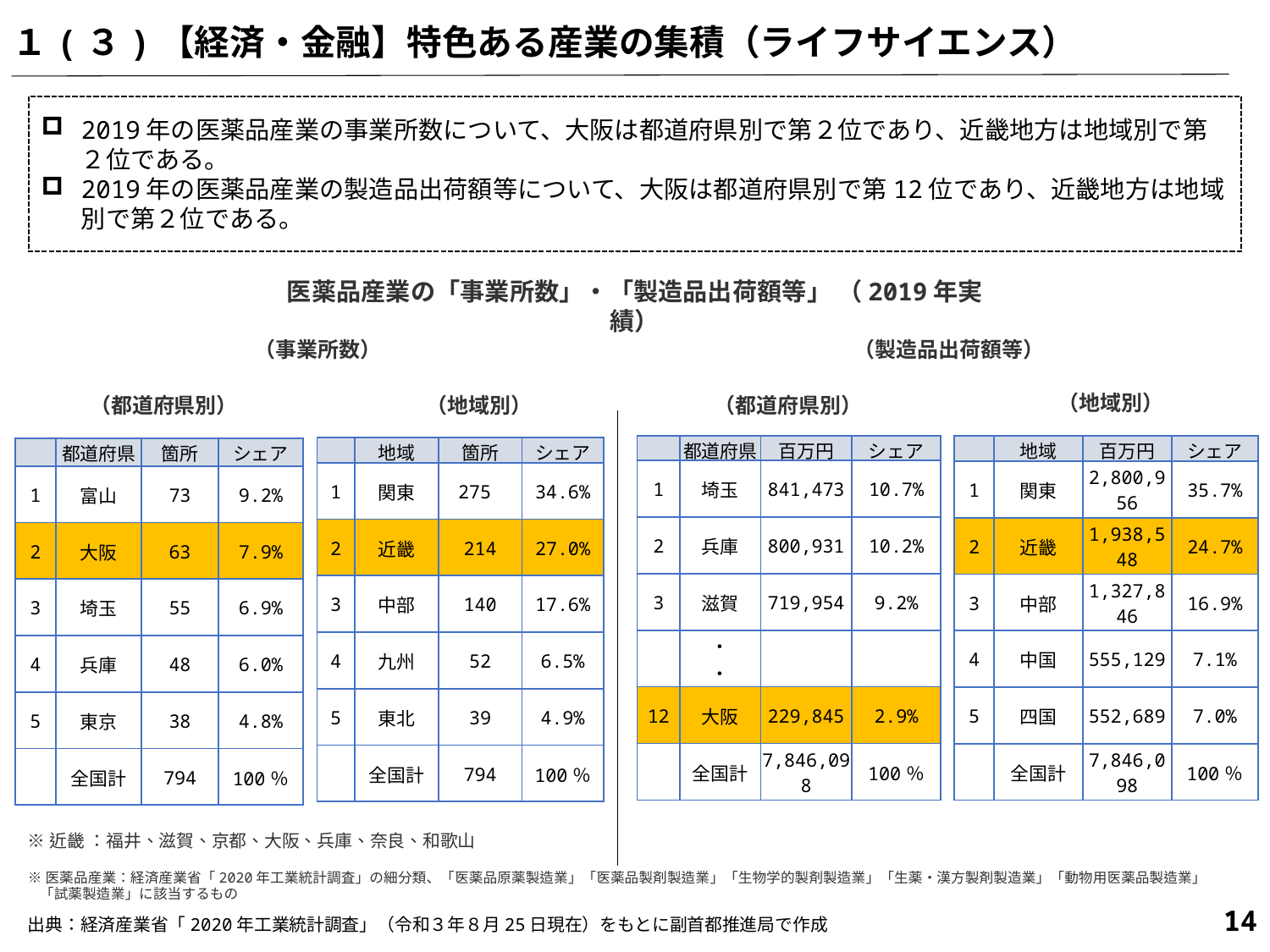

１(３)【経済・金融】特色ある産業の集積（ライフサイエンス）
2019年の医薬品産業の事業所数について、大阪は都道府県別で第２位であり、近畿地方は地域別で第２位である。
2019年の医薬品産業の製造品出荷額等について、大阪は都道府県別で第12位であり、近畿地方は地域別で第２位である。
医薬品産業の「事業所数」・「製造品出荷額等」 （2019年実績）
（事業所数）
（製造品出荷額等）
（地域別）
（都道府県別）
（地域別）
（都道府県別）
|  | 地域 | 百万円 | シェア |
| --- | --- | --- | --- |
| 1 | 関東 | 2,800,956 | 35.7% |
| 2 | 近畿 | 1,938,548 | 24.7% |
| 3 | 中部 | 1,327,846 | 16.9% |
| 4 | 中国 | 555,129 | 7.1% |
| 5 | 四国 | 552,689 | 7.0% |
|  | 全国計 | 7,846,098 | 100％ |
|  | 都道府県 | 百万円 | シェア |
| --- | --- | --- | --- |
| 1 | 埼玉 | 841,473 | 10.7% |
| 2 | 兵庫 | 800,931 | 10.2% |
| 3 | 滋賀 | 719,954 | 9.2% |
|  | ・ ・ |  |  |
| 12 | 大阪 | 229,845 | 2.9% |
|  | 全国計 | 7,846,098 | 100％ |
|  | 地域 | 箇所 | シェア |
| --- | --- | --- | --- |
| 1 | 関東 | 275 | 34.6% |
| 2 | 近畿 | 214 | 27.0% |
| 3 | 中部 | 140 | 17.6% |
| 4 | 九州 | 52 | 6.5% |
| 5 | 東北 | 39 | 4.9% |
|  | 全国計 | 794 | 100％ |
|  | 都道府県 | 箇所 | シェア |
| --- | --- | --- | --- |
| 1 | 富山 | 73 | 9.2% |
| 2 | 大阪 | 63 | 7.9% |
| 3 | 埼玉 | 55 | 6.9% |
| 4 | 兵庫 | 48 | 6.0% |
| 5 | 東京 | 38 | 4.8% |
|  | 全国計 | 794 | 100％ |
※近畿 ：福井、滋賀、京都、大阪、兵庫、奈良、和歌山
※医薬品産業：経済産業省「2020年工業統計調査」の細分類、「医薬品原薬製造業」「医薬品製剤製造業」「生物学的製剤製造業」「生薬・漢方製剤製造業」「動物用医薬品製造業」「試薬製造業」に該当するもの
14
出典：経済産業省「2020年工業統計調査」（令和３年８月25日現在）をもとに副首都推進局で作成